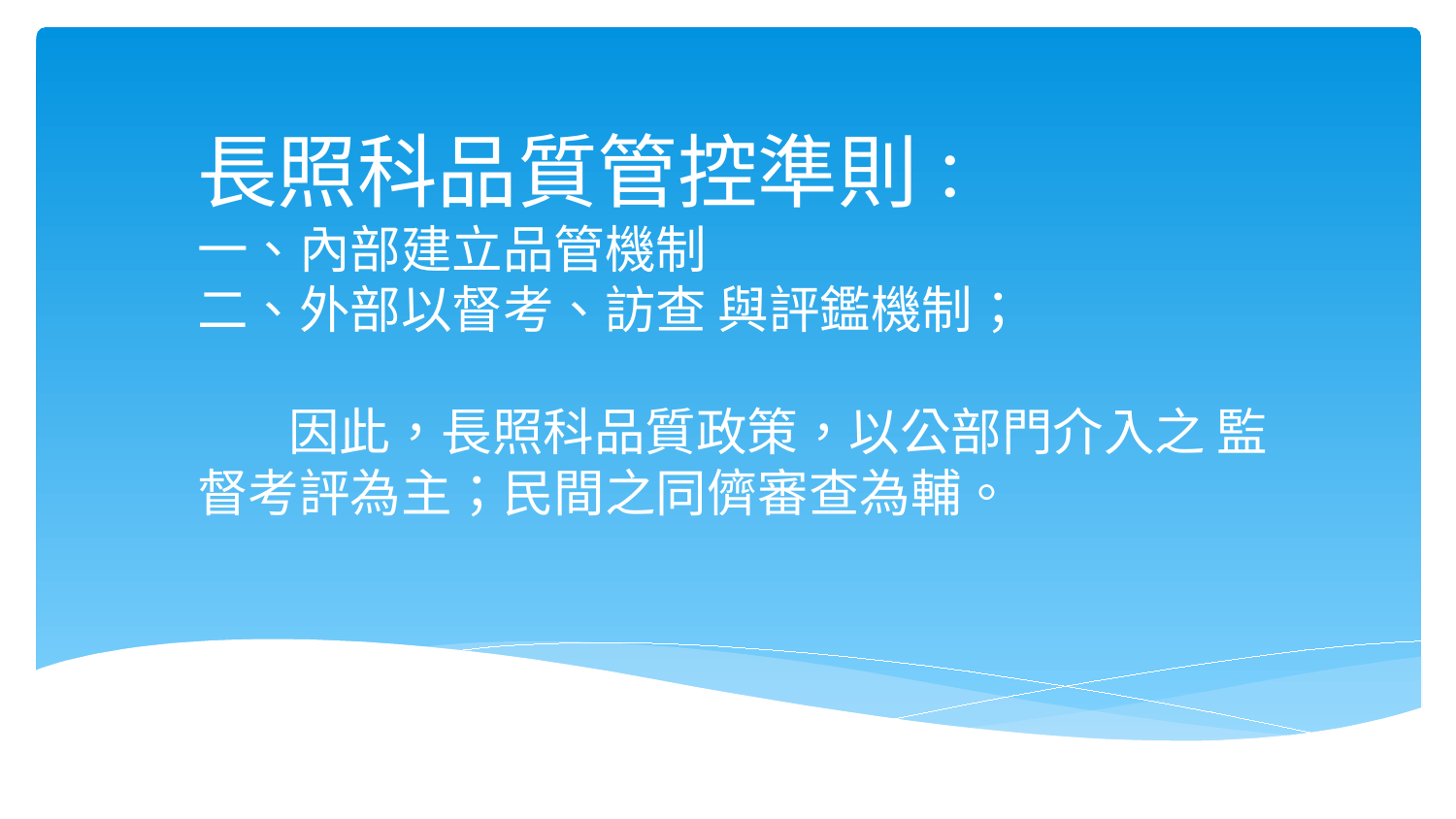

# 長照科品質管控準則： 一、內部建立品管機制 二、外部以督考、訪查 與評鑑機制； 因此，長照科品質政策，以公部門介入之 監督考評為主；民間之同儕審查為輔。